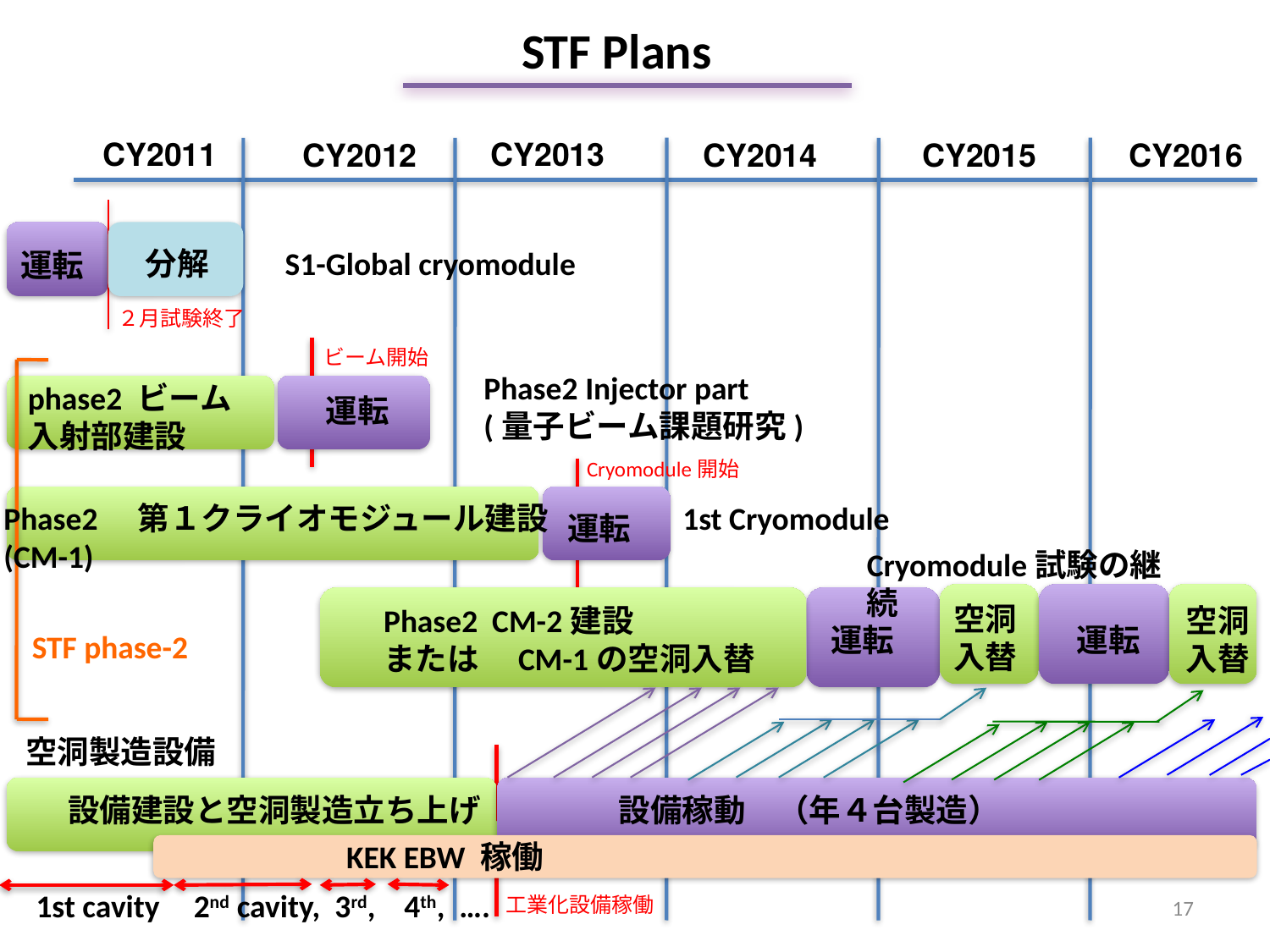

STF Plans
CY2011
CY2013
CY2012
CY2014
CY2015
CY2016

分解
S1-Global cryomodule
運転
２月試験終了
ビーム開始
Phase2 Injector part
(量子ビーム課題研究)
phase2 ビーム
入射部建設

運転
Cryomodule開始

Phase2　第１クライオモジュール建設
(CM-1)
1st Cryomodule
運転
Cryomodule試験の継続

空洞
入替
Phase2  CM-2建設
または　CM-1の空洞入替
空洞
入替
運転
運転
STF phase-2
空洞製造設備

設備建設と空洞製造立ち上げ
設備稼動　（年４台製造）
KEK EBW 稼働

1st cavity
2nd cavity,  3rd,    4th,  ….
17
工業化設備稼働